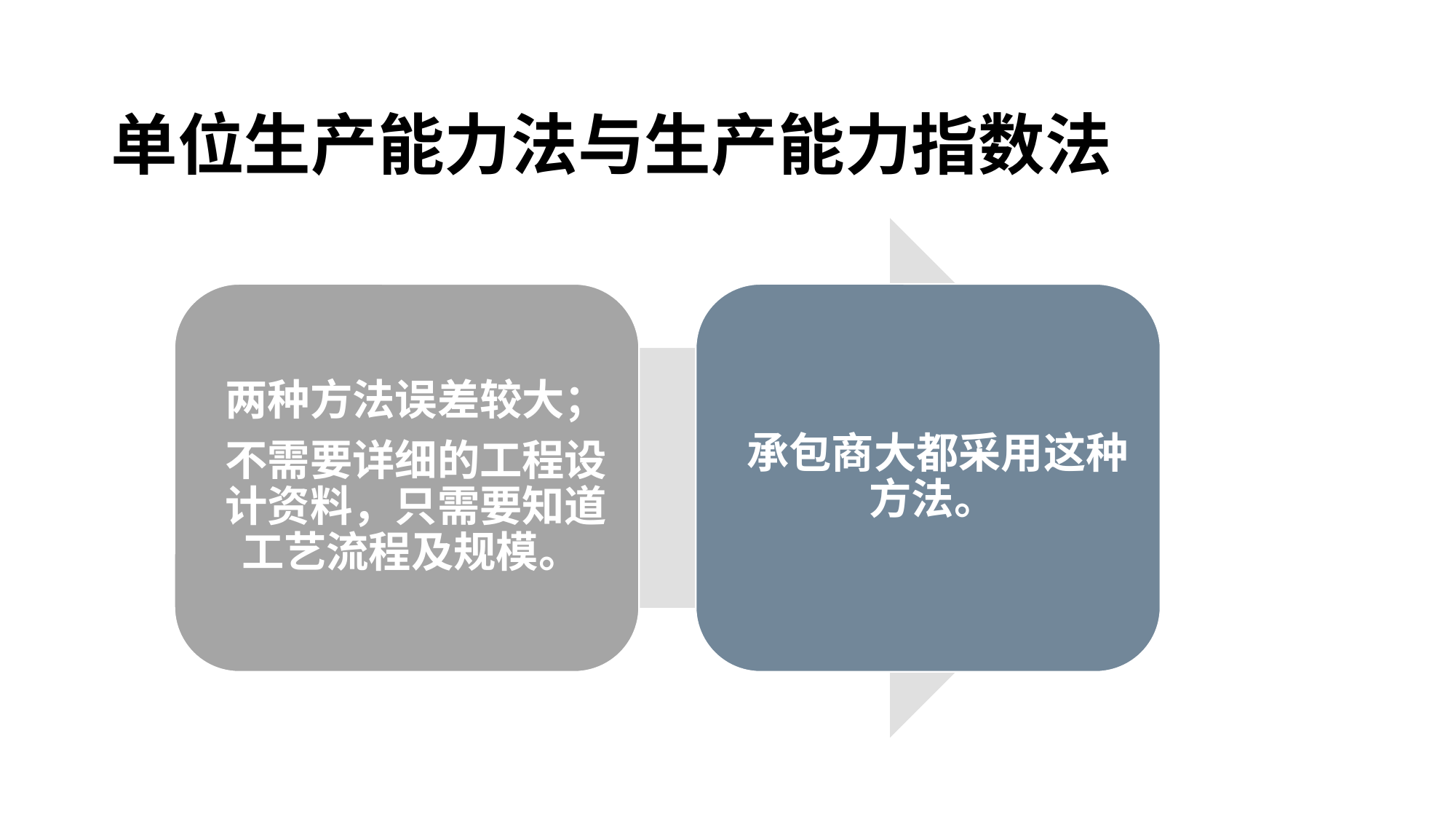

# 单位生产能力法与生产能力指数法
两种方法误差较大；
不需要详细的工程设计资料，只需要知道工艺流程及规模。
承包商大都采用这种方法。